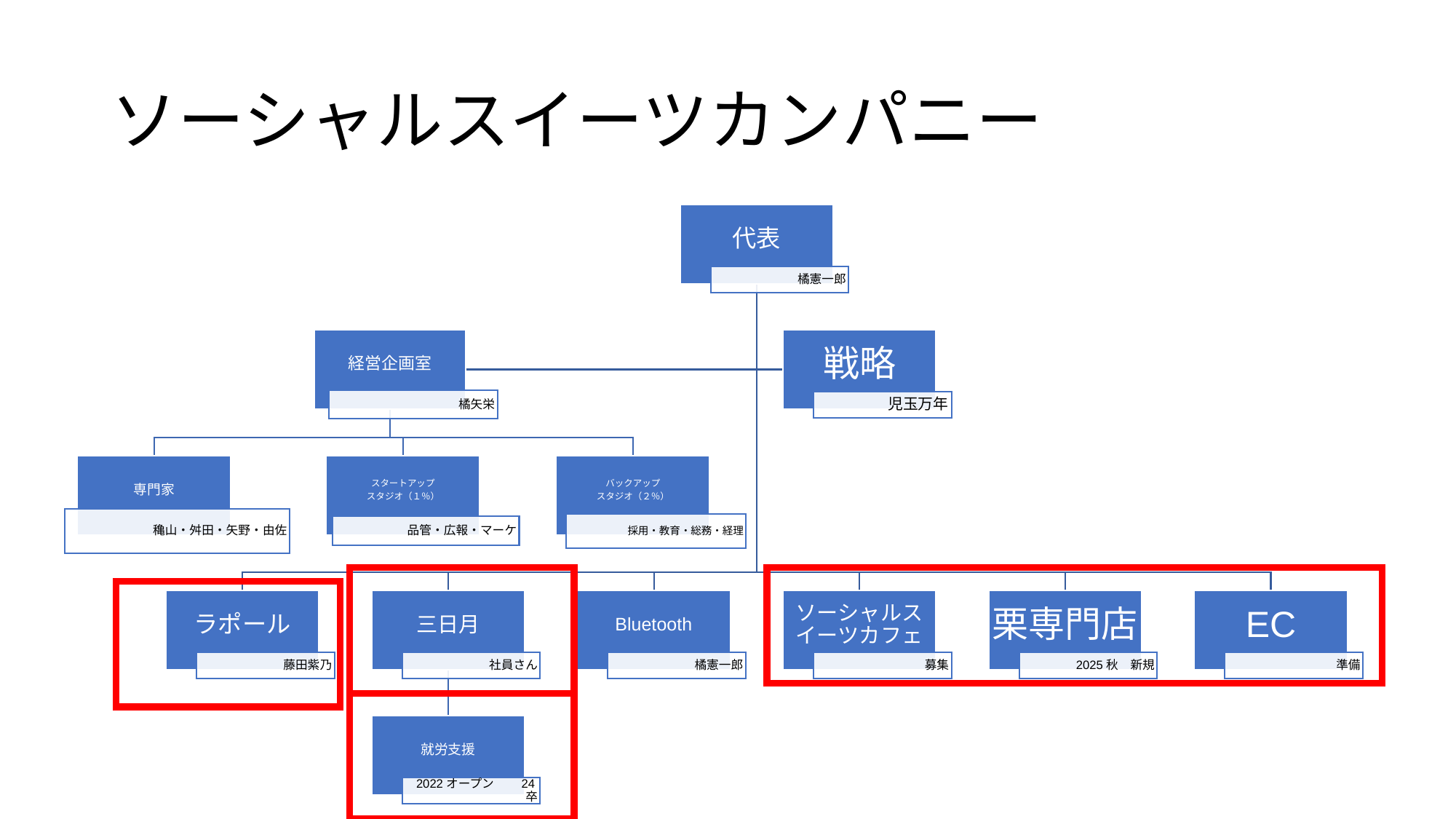

# ソーシャルスイーツカンパニー
代表
橘憲一郎
ラポール
藤田紫乃
三日月
社員さん
就労支援
2022オープン　　24卒
Bluetooth
橘憲一郎
ソーシャルスイーツカフェ
募集
栗専門店
2025秋　新規
EC
準備
経営企画室
橘矢栄
専門家
穐山・舛田・矢野・由佐
スタートアップ
スタジオ（１％）
品管・広報・マーケ
バックアップ
スタジオ（２％）
採用・教育・総務・経理
戦略
児玉万年